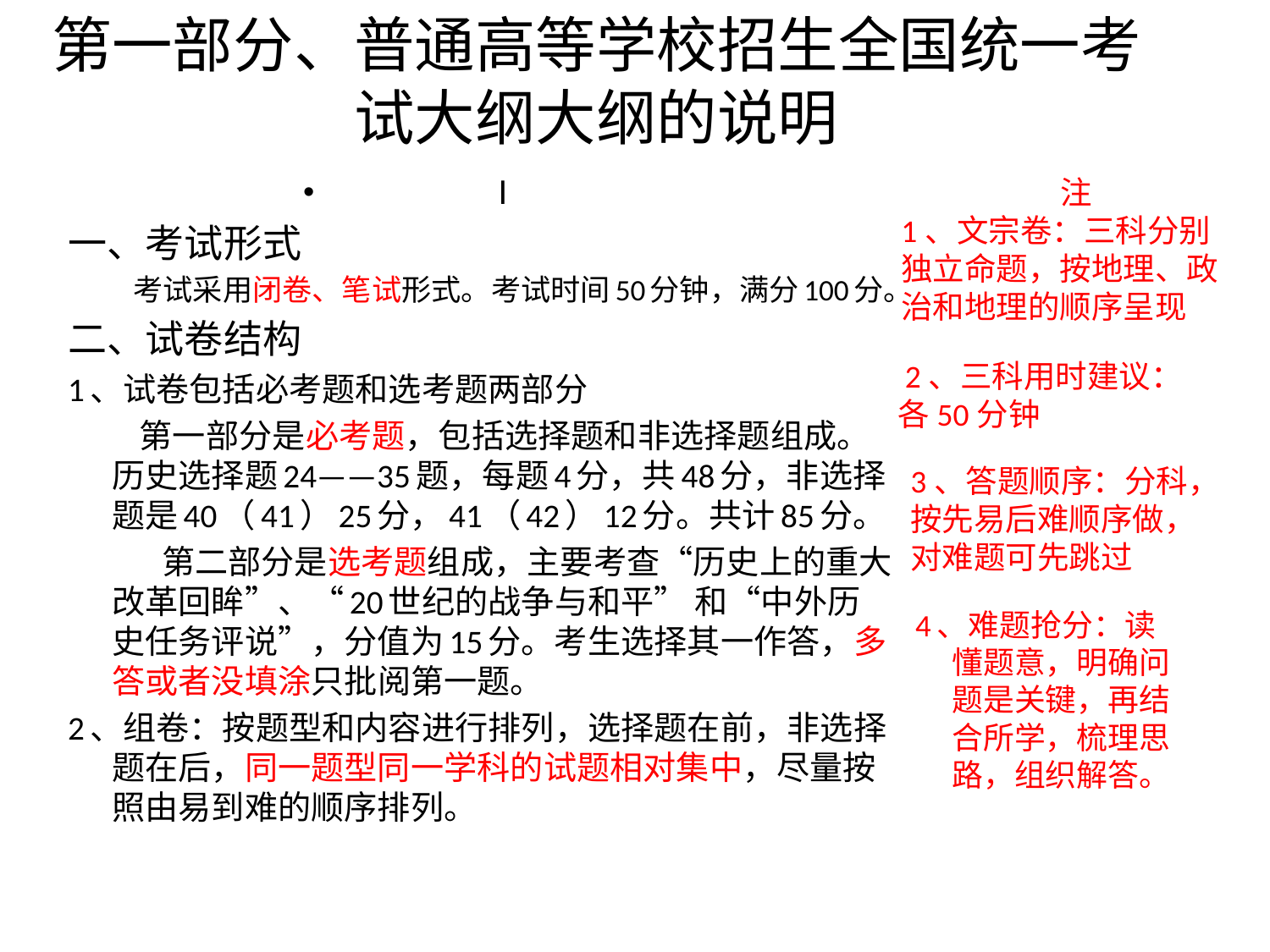

# 第一部分、普通高等学校招生全国统一考试大纲大纲的说明
Ⅰ
一、考试形式
         考试采用闭卷、笔试形式。考试时间50分钟，满分100分。
二、试卷结构
1、试卷包括必考题和选考题两部分
         第一部分是必考题，包括选择题和非选择题组成。历史选择题24——35题，每题4分，共48分，非选择题是40（41）25分，41（42）12分。共计85分。
            第二部分是选考题组成，主要考查“历史上的重大改革回眸”、“20世纪的战争与和平” 和“中外历史任务评说”，分值为15分。考生选择其一作答，多答或者没填涂只批阅第一题。
2、组卷：按题型和内容进行排列，选择题在前，非选择题在后，同一题型同一学科的试题相对集中，尽量按照由易到难的顺序排列。
  注
1、文宗卷：三科分别独立命题，按地理、政治和地理的顺序呈现
 2、三科用时建议：
各50分钟
3、答题顺序：分科，
按先易后难顺序做，
对难题可先跳过
  4、难题抢分：读懂题意，明确问题是关键，再结合所学，梳理思路，组织解答。